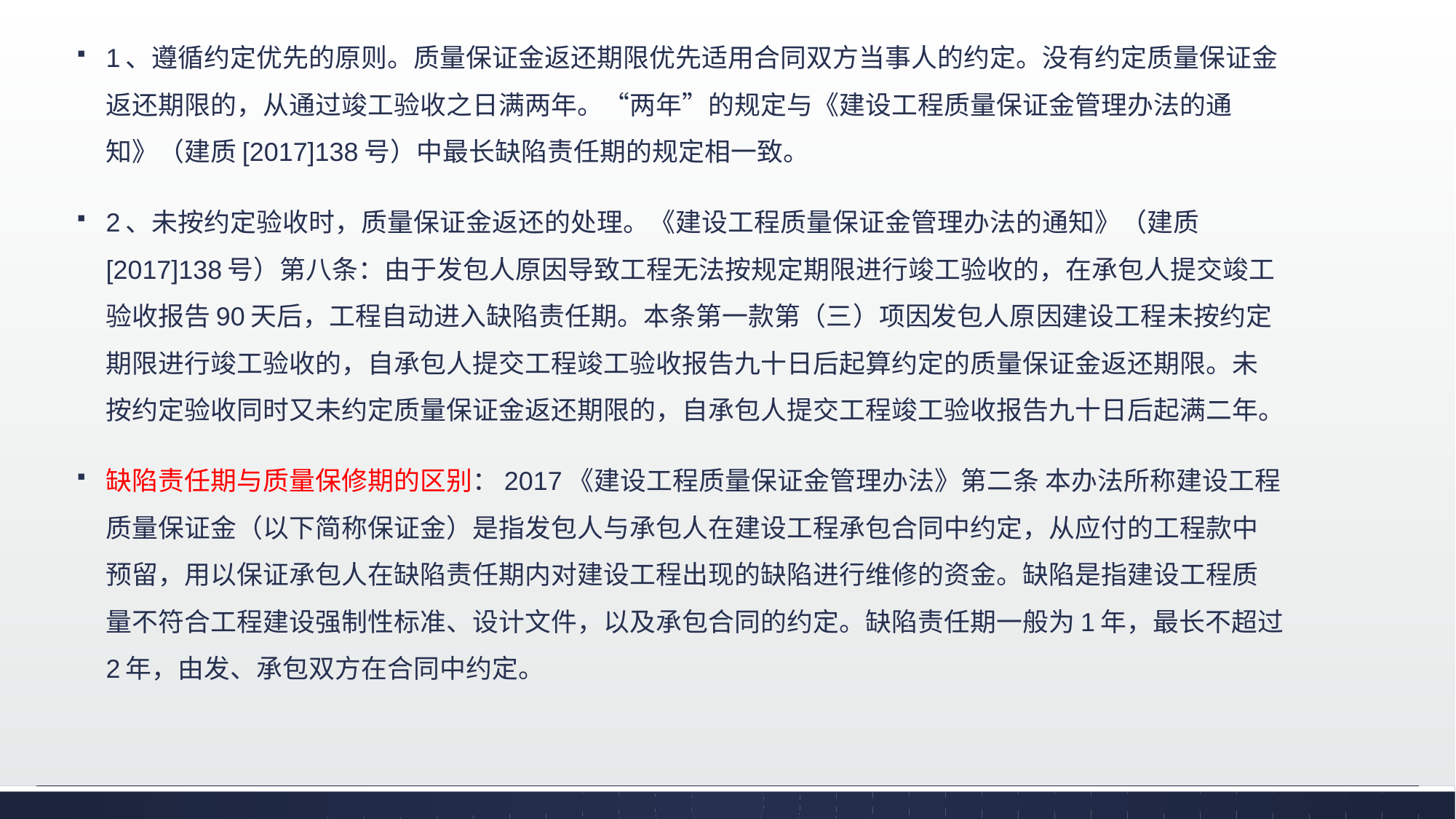

1、遵循约定优先的原则。质量保证金返还期限优先适用合同双方当事人的约定。没有约定质量保证金返还期限的，从通过竣工验收之日满两年。“两年”的规定与《建设工程质量保证金管理办法的通知》（建质[2017]138号）中最长缺陷责任期的规定相一致。
2、未按约定验收时，质量保证金返还的处理。《建设工程质量保证金管理办法的通知》（建质[2017]138号）第八条：由于发包人原因导致工程无法按规定期限进行竣工验收的，在承包人提交竣工验收报告90天后，工程自动进入缺陷责任期。本条第一款第（三）项因发包人原因建设工程未按约定期限进行竣工验收的，自承包人提交工程竣工验收报告九十日后起算约定的质量保证金返还期限。未按约定验收同时又未约定质量保证金返还期限的，自承包人提交工程竣工验收报告九十日后起满二年。
缺陷责任期与质量保修期的区别：2017《建设工程质量保证金管理办法》第二条 本办法所称建设工程质量保证金（以下简称保证金）是指发包人与承包人在建设工程承包合同中约定，从应付的工程款中预留，用以保证承包人在缺陷责任期内对建设工程出现的缺陷进行维修的资金。缺陷是指建设工程质量不符合工程建设强制性标准、设计文件，以及承包合同的约定。缺陷责任期一般为1年，最长不超过2年，由发、承包双方在合同中约定。